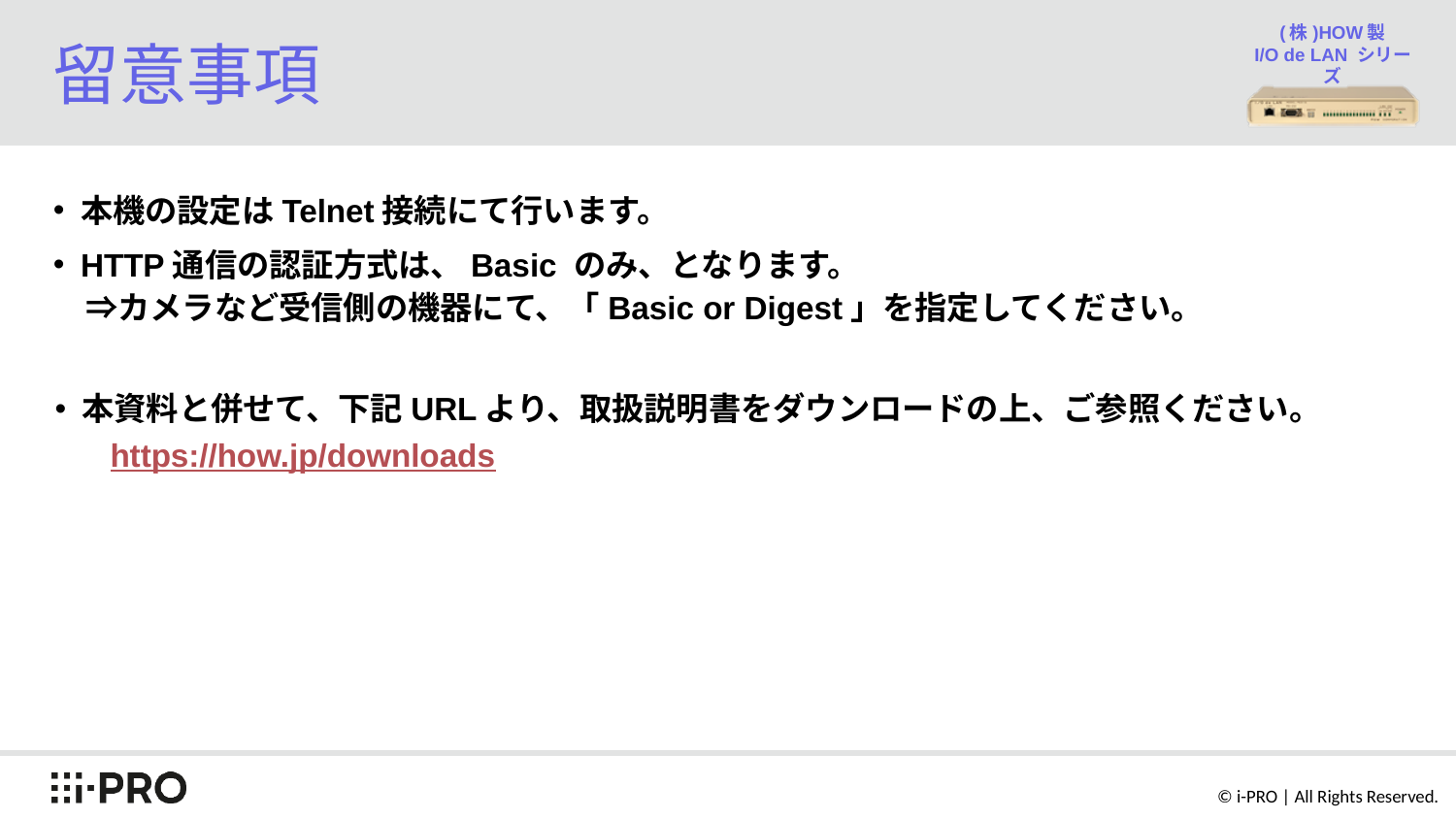

# 留意事項
本機の設定はTelnet接続にて行います。
HTTP通信の認証方式は、Basic のみ、となります。
　⇒カメラなど受信側の機器にて、「Basic or Digest」を指定してください。

本資料と併せて、下記URLより、取扱説明書をダウンロードの上、ご参照ください。
https://how.jp/downloads